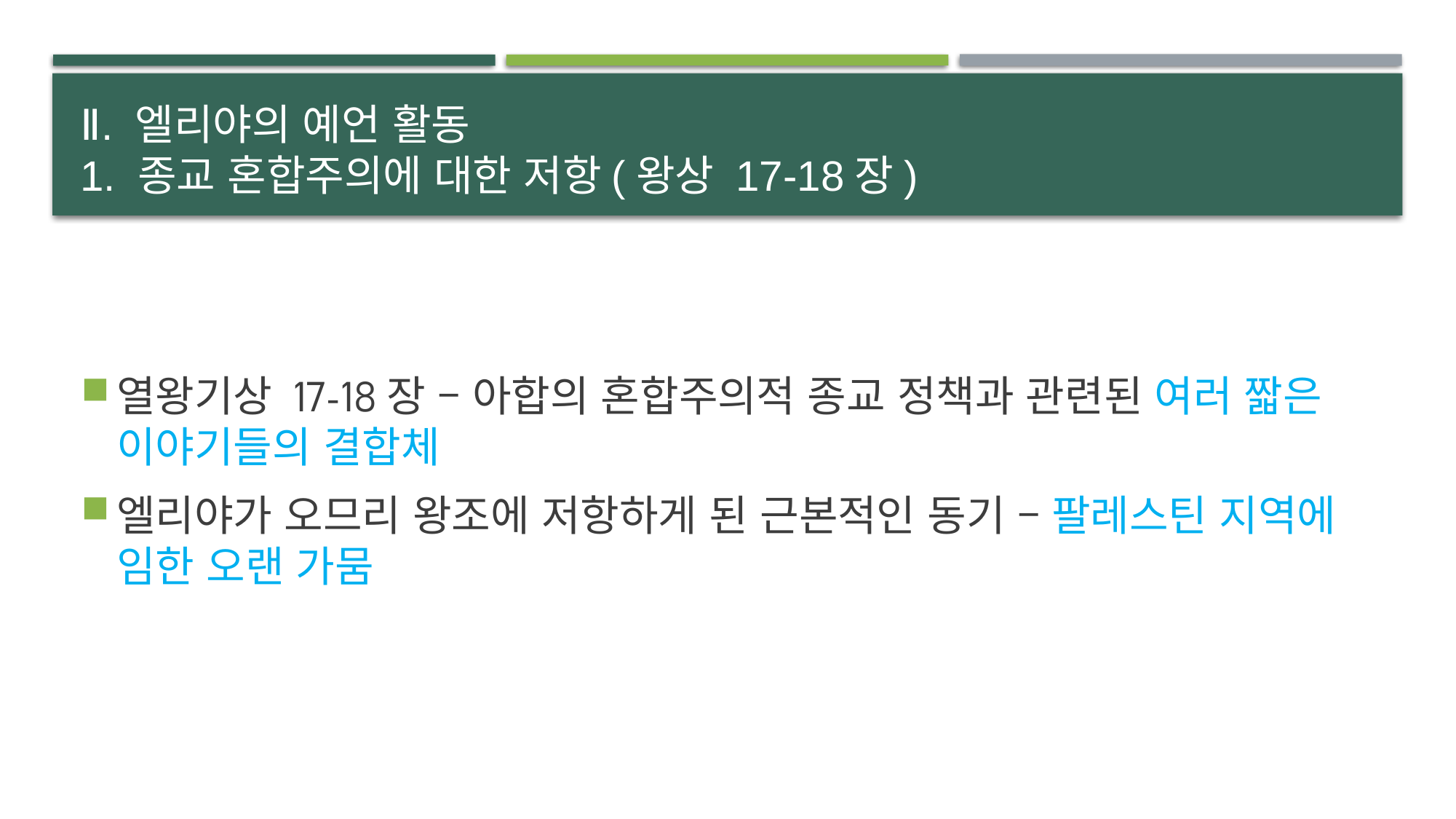

# Ⅱ. 엘리야의 예언 활동 1. 종교 혼합주의에 대한 저항(왕상 17-18장)
열왕기상 17-18장 – 아합의 혼합주의적 종교 정책과 관련된 여러 짧은 이야기들의 결합체
엘리야가 오므리 왕조에 저항하게 된 근본적인 동기 – 팔레스틴 지역에 임한 오랜 가뭄